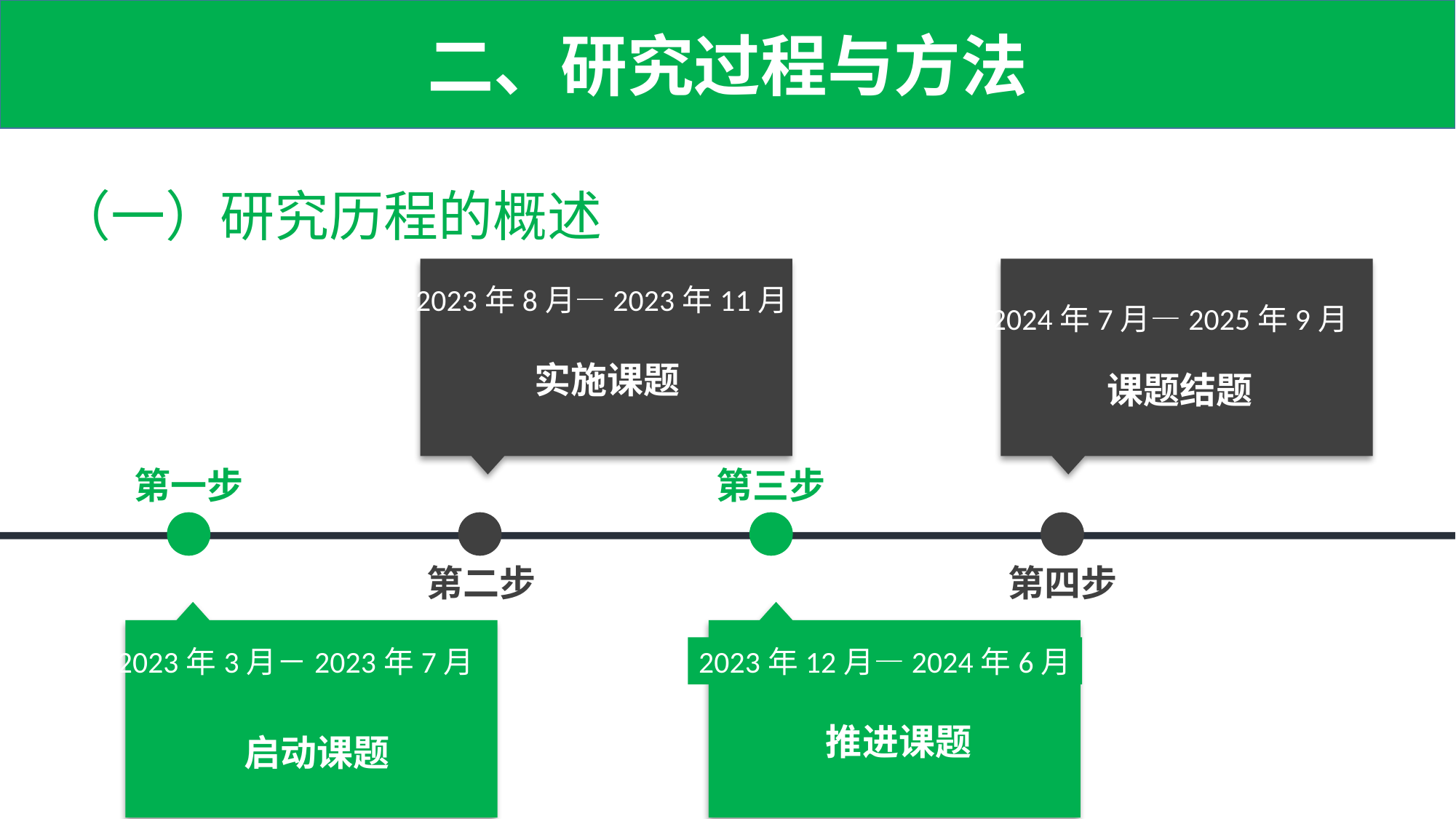

二、研究过程与方法
（一）研究历程的概述

2023年8月—2023年11月
实施课题

2024年7月—2025年9月
课题结题
第一步
第三步

第二步
第四步

2023年3月－2023年7月
启动课题

2023年12月—2024年6月
推进课题